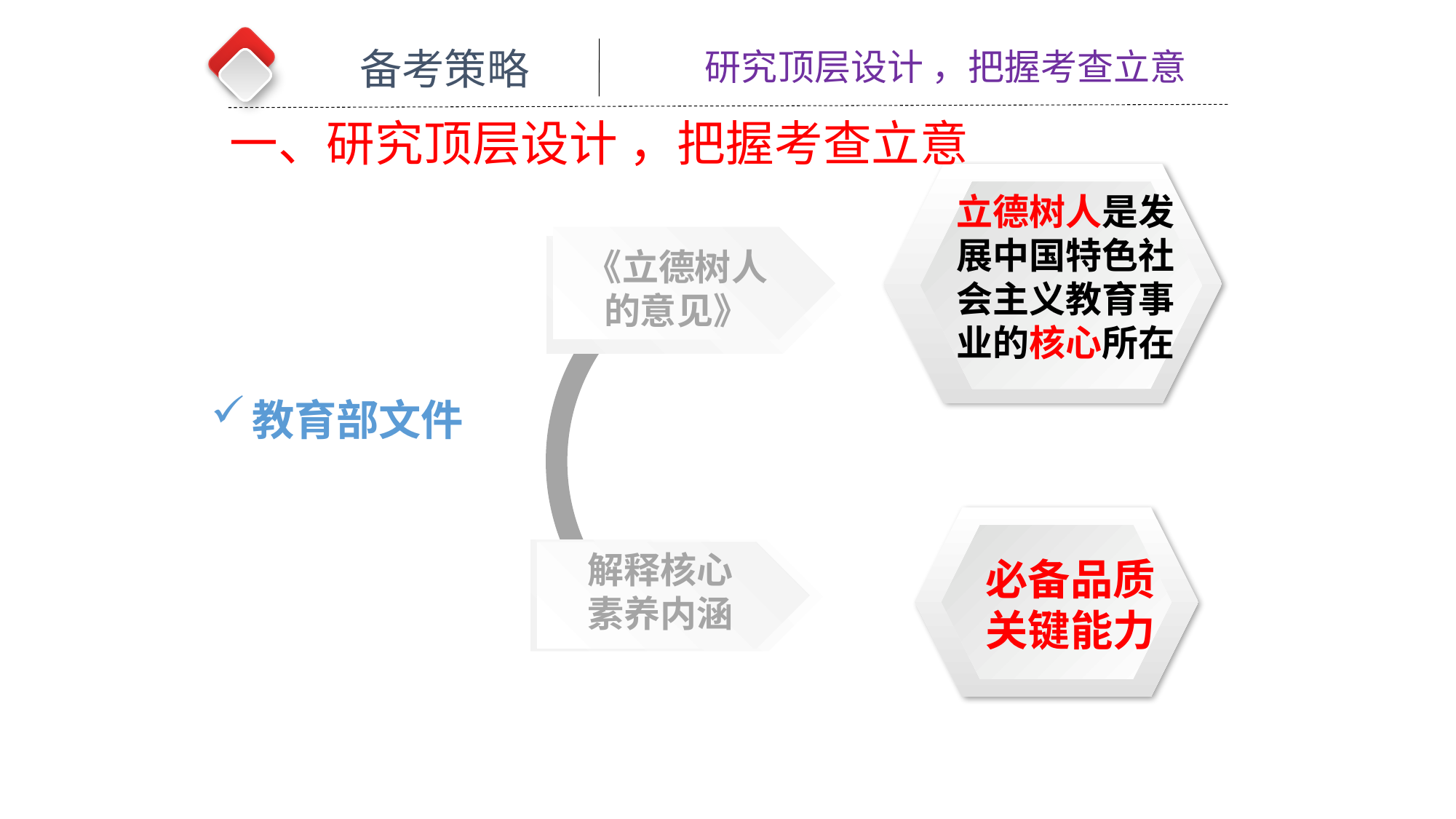

备考策略
研究顶层设计 ，把握考查立意

一、研究顶层设计 ，把握考查立意

立德树人是发展中国特色社会主义教育事业的核心所在

《立德树人的意见》

教育部文件

必备品质
关键能力

解释核心
素养内涵